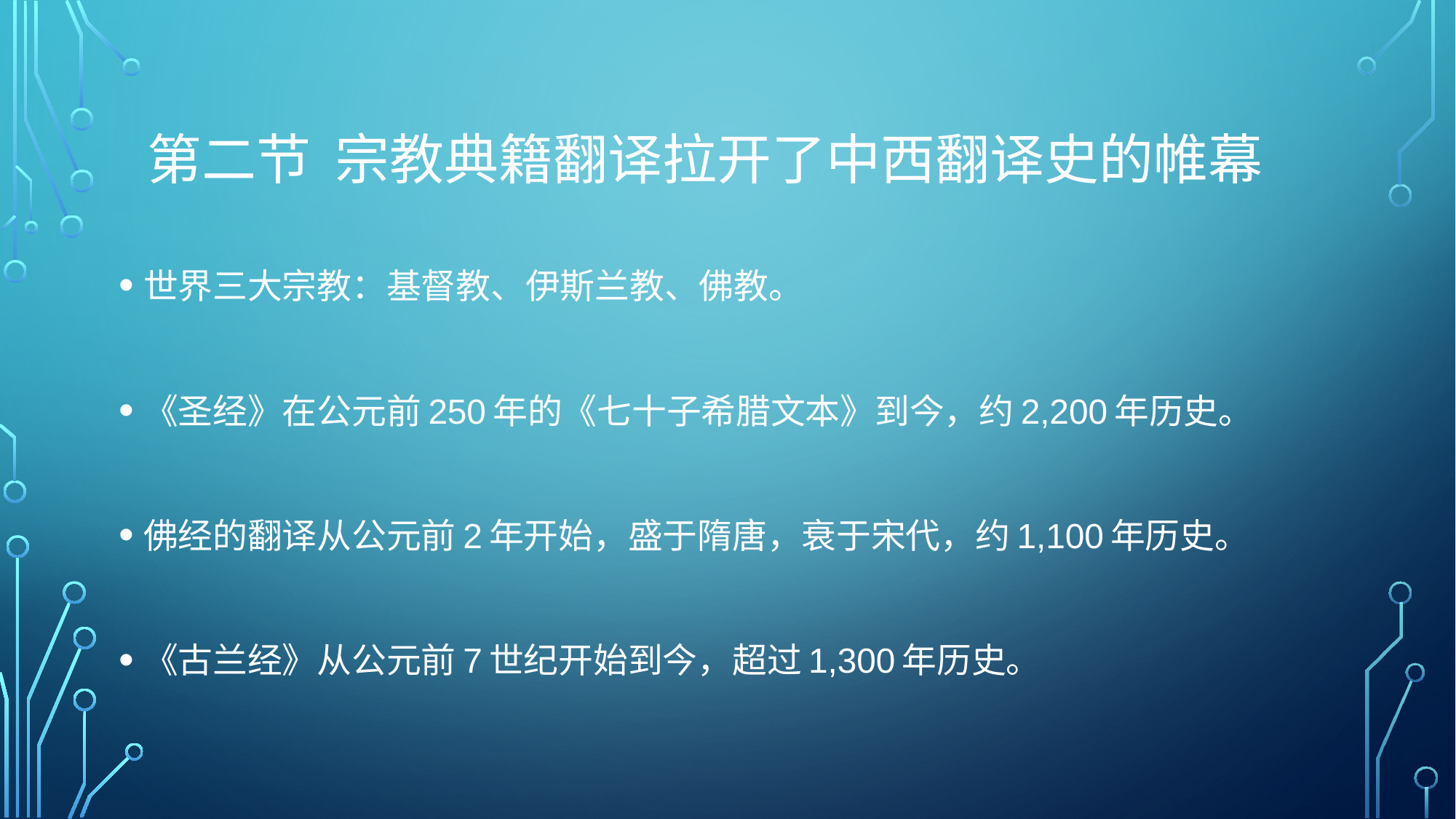

# 第二节  宗教典籍翻译拉开了中西翻译史的帷幕
世界三大宗教：基督教、伊斯兰教、佛教。

《圣经》在公元前250年的《七十子希腊文本》到今，约2,200年历史。

佛经的翻译从公元前2年开始，盛于隋唐，衰于宋代，约1,100年历史。

《古兰经》从公元前7世纪开始到今，超过1,300年历史。